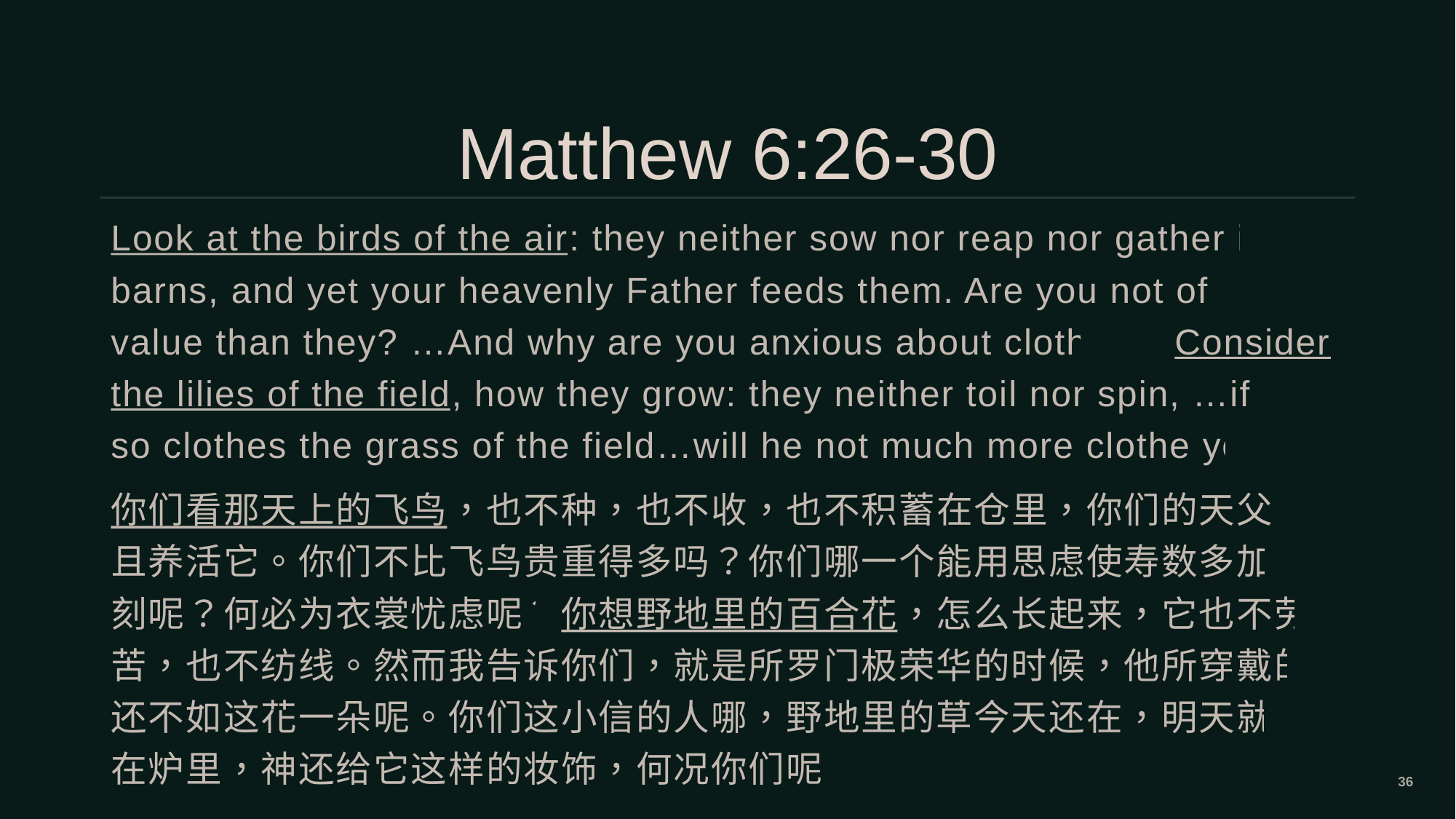

Matthew 6:26-30
Look at the birds of the air: they neither sow nor reap nor gather into barns, and yet your heavenly Father feeds them. Are you not of more value than they? …And why are you anxious about clothing? Consider the lilies of the field, how they grow: they neither toil nor spin, …if God so clothes the grass of the field…will he not much more clothe you…?
你们看那天上的飞鸟，也不种，也不收，也不积蓄在仓里，你们的天父尚且养活它。你们不比飞鸟贵重得多吗？你们哪一个能用思虑使寿数多加一刻呢？何必为衣裳忧虑呢？你想野地里的百合花，怎么长起来，它也不劳苦，也不纺线。然而我告诉你们，就是所罗门极荣华的时候，他所穿戴的，还不如这花一朵呢。你们这小信的人哪，野地里的草今天还在，明天就丢在炉里，神还给它这样的妆饰，何况你们呢。
36